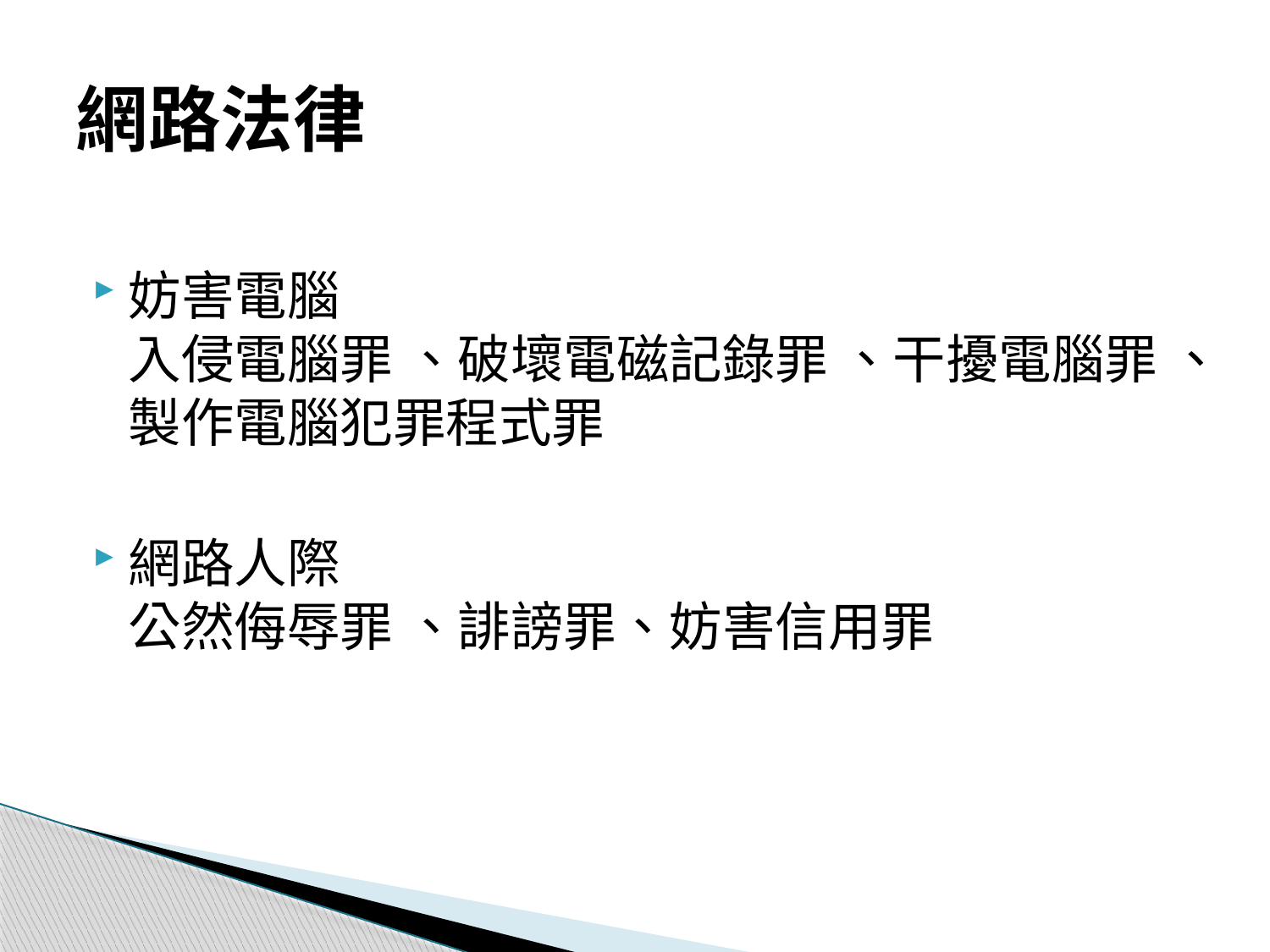

# 網路法律
妨害電腦
入侵電腦罪 、破壞電磁記錄罪 、干擾電腦罪 、製作電腦犯罪程式罪

網路人際
公然侮辱罪 、誹謗罪、妨害信用罪